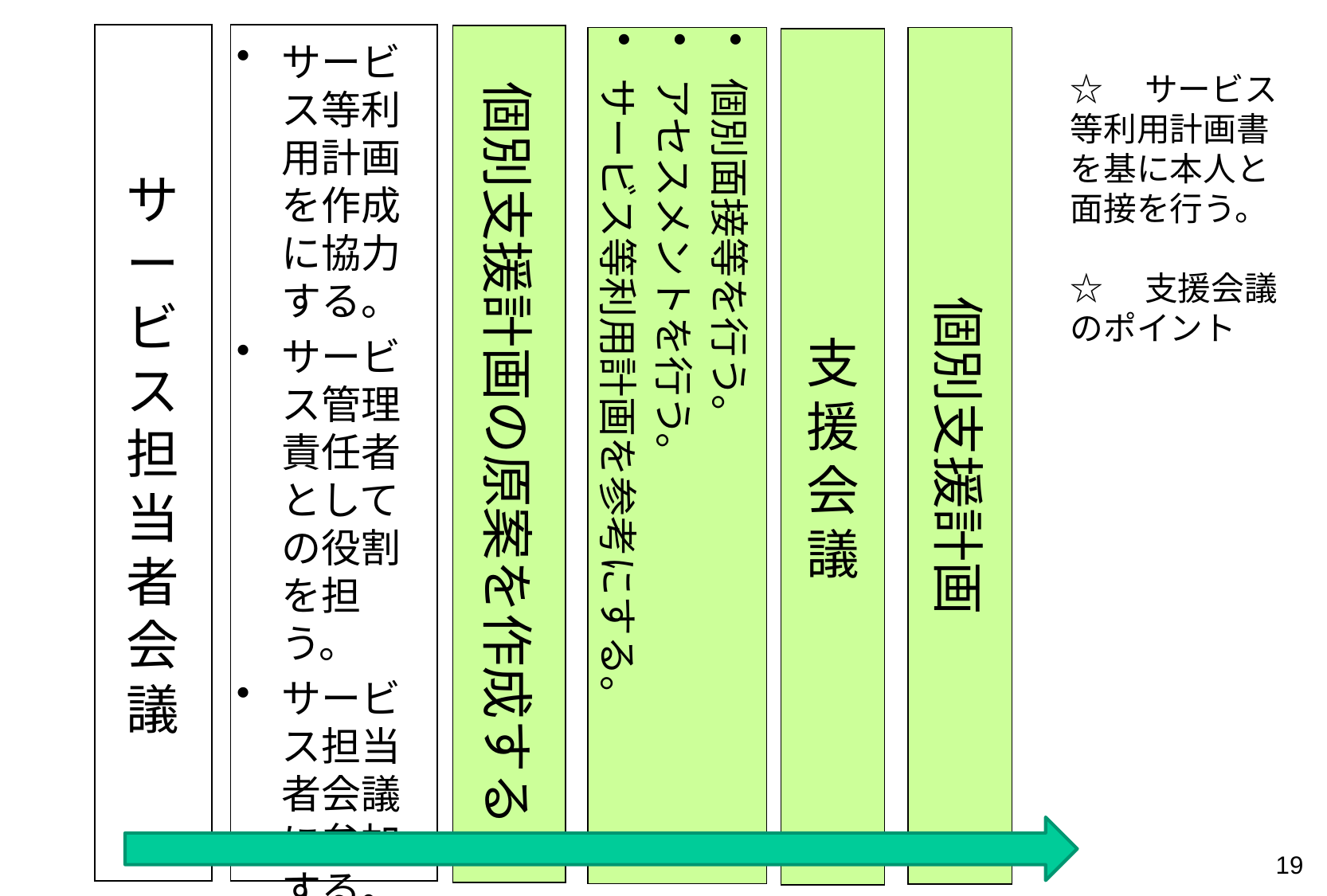

サービス等利用計画を作成に協力する。
サービス管理責任者としての役割を担う。
サービス担当者会議に参加する。
# サービス担当者会議
個別支援計画の原案を作成する
個別支援計画
個別面接等を行う。
アセスメントを行う。
サービス等利用計画を参考にする。

支援会議
☆　サービス等利用計画書を基に本人と面接を行う。

☆　支援会議のポイント

19